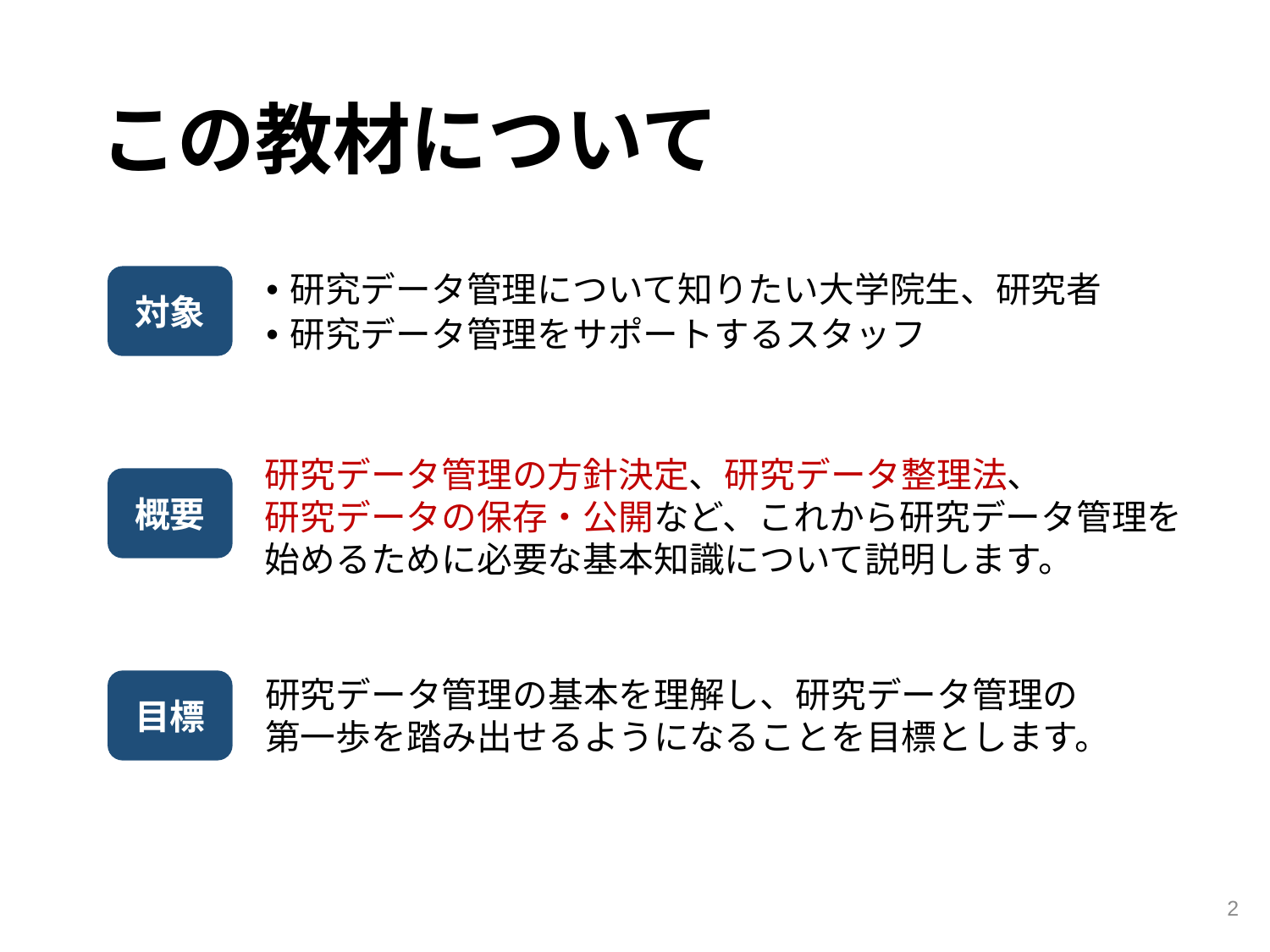

# この教材について
対象
研究データ管理について知りたい大学院生、研究者
研究データ管理をサポートするスタッフ
研究データ管理の方針決定、研究データ整理法、
研究データの保存・公開など、これから研究データ管理を
始めるために必要な基本知識について説明します。
概要
研究データ管理の基本を理解し、研究データ管理の
第一歩を踏み出せるようになることを目標とします。
目標